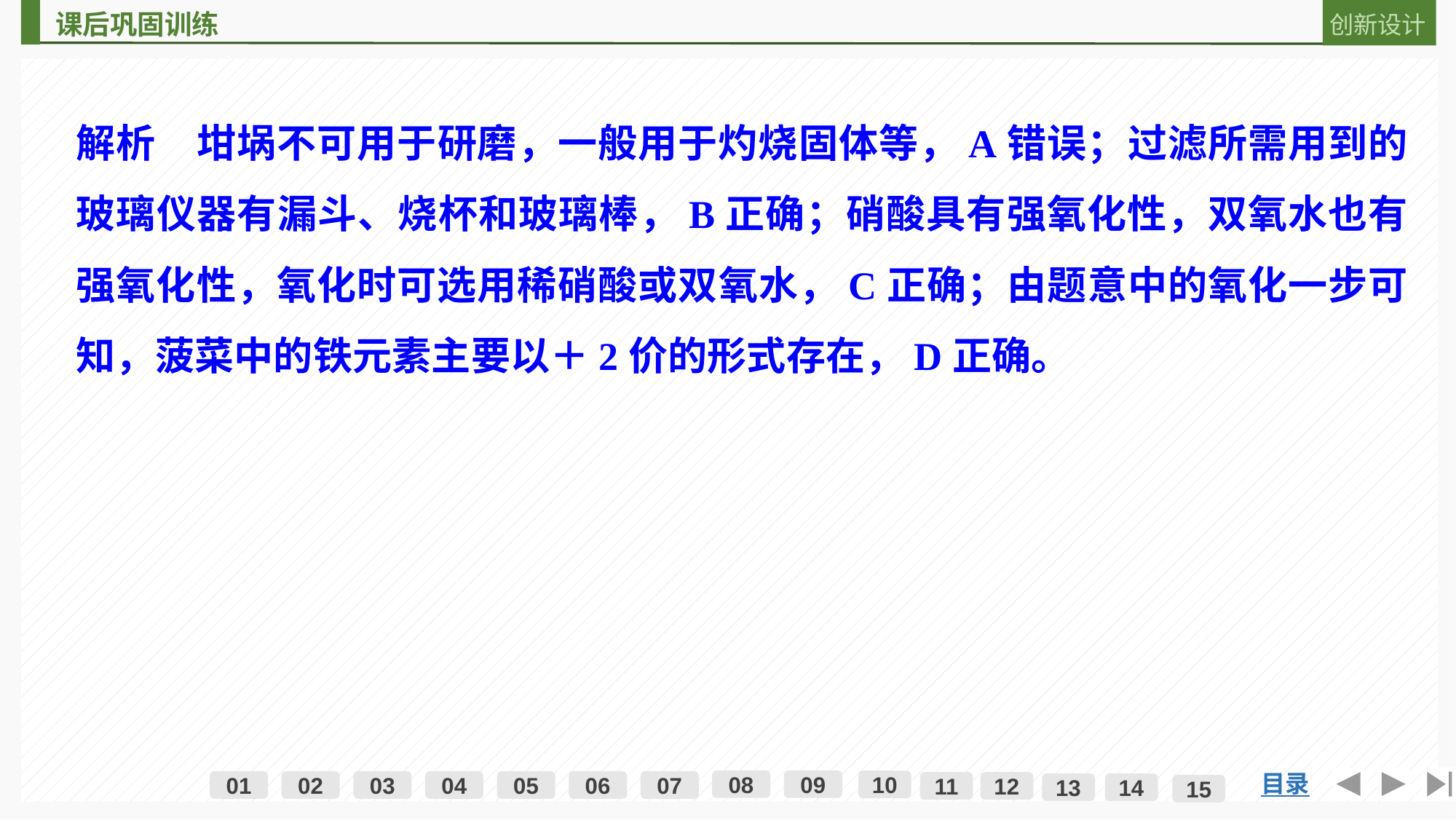

解析　坩埚不可用于研磨，一般用于灼烧固体等，A错误；过滤所需用到的玻璃仪器有漏斗、烧杯和玻璃棒，B正确；硝酸具有强氧化性，双氧水也有强氧化性，氧化时可选用稀硝酸或双氧水，C正确；由题意中的氧化一步可知，菠菜中的铁元素主要以＋2价的形式存在，D正确。